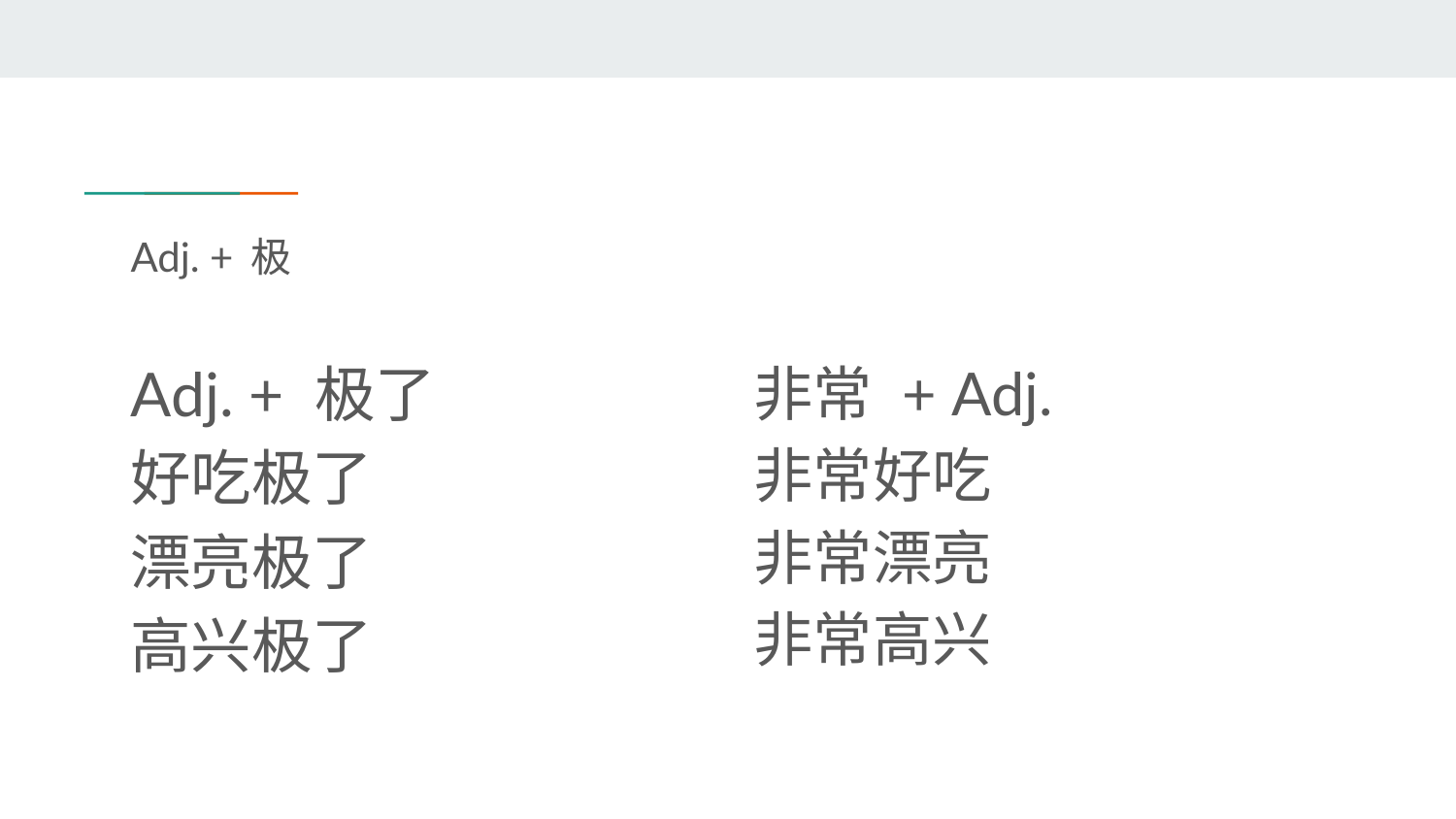

# Adj. + 极
Adj. + 极了
好吃极了
漂亮极了
高兴极了

非常 + Adj.
非常好吃
非常漂亮
非常高兴